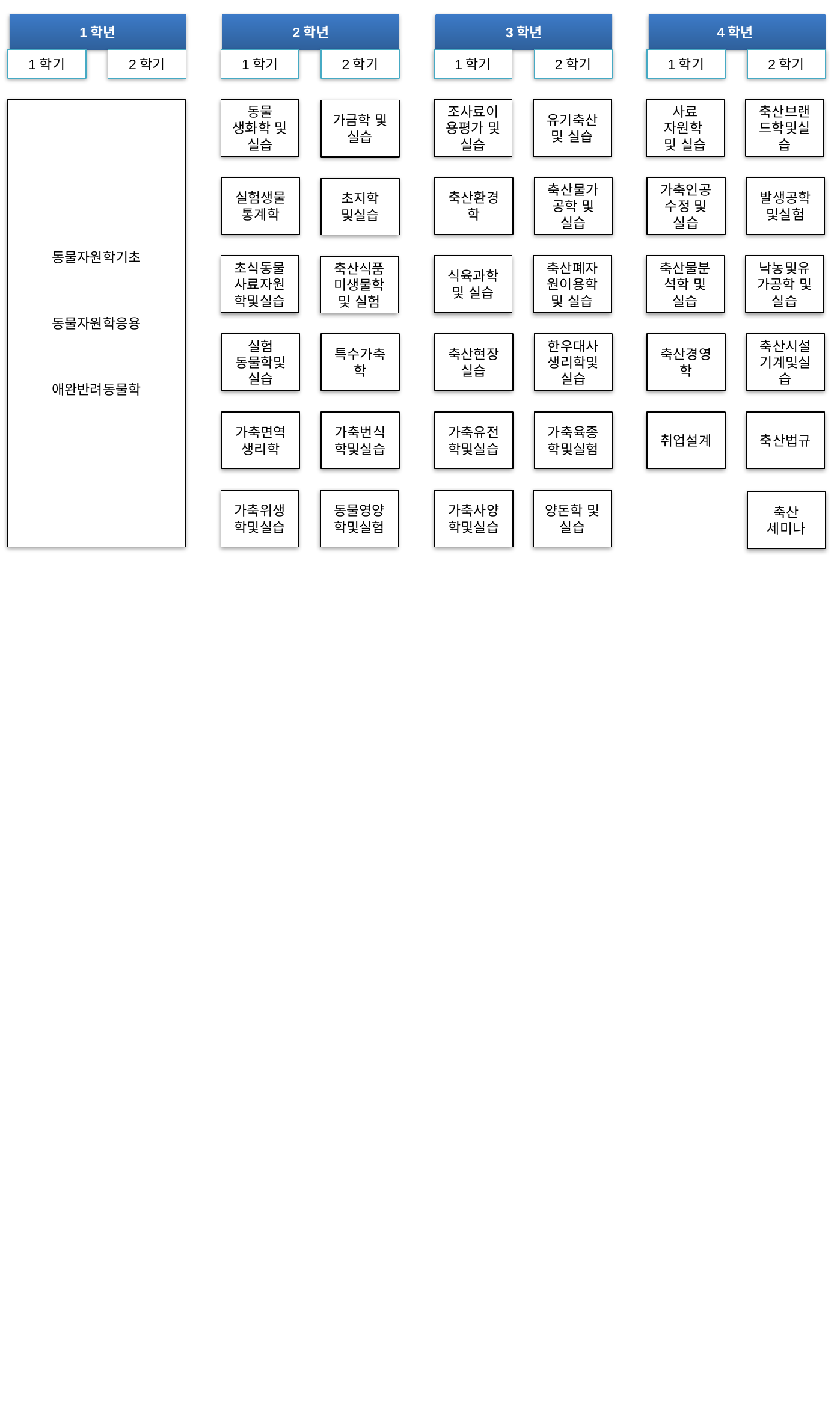

1학년
2학년
3학년
4학년
1학기
2학기
1학기
2학기
1학기
2학기
1학기
2학기
동물자원학기초

동물자원학응용

애완반려동물학
동물
생화학 및 실습
조사료이용평가 및 실습
유기축산 및 실습
사료
자원학
및 실습
축산브랜드학및실습
가금학 및 실습
실험생물통계학
축산환경학
축산물가공학 및 실습
가축인공수정 및 실습
발생공학및실험
초지학 및실습
초식동물사료자원학및실습
식육과학 및 실습
축산폐자원이용학 및 실습
축산물분석학 및 실습
낙농및유가공학 및 실습
축산식품미생물학 및 실험
실험
동물학및 실습
특수가축학
축산현장실습
한우대사생리학및실습
축산경영학
축산시설기계및실습
가축면역생리학
가축번식학및실습
가축유전학및실습
가축육종학및실험
취업설계
축산법규
가축위생학및실습
동물영양학및실험
가축사양학및실습
양돈학 및 실습
축산
세미나